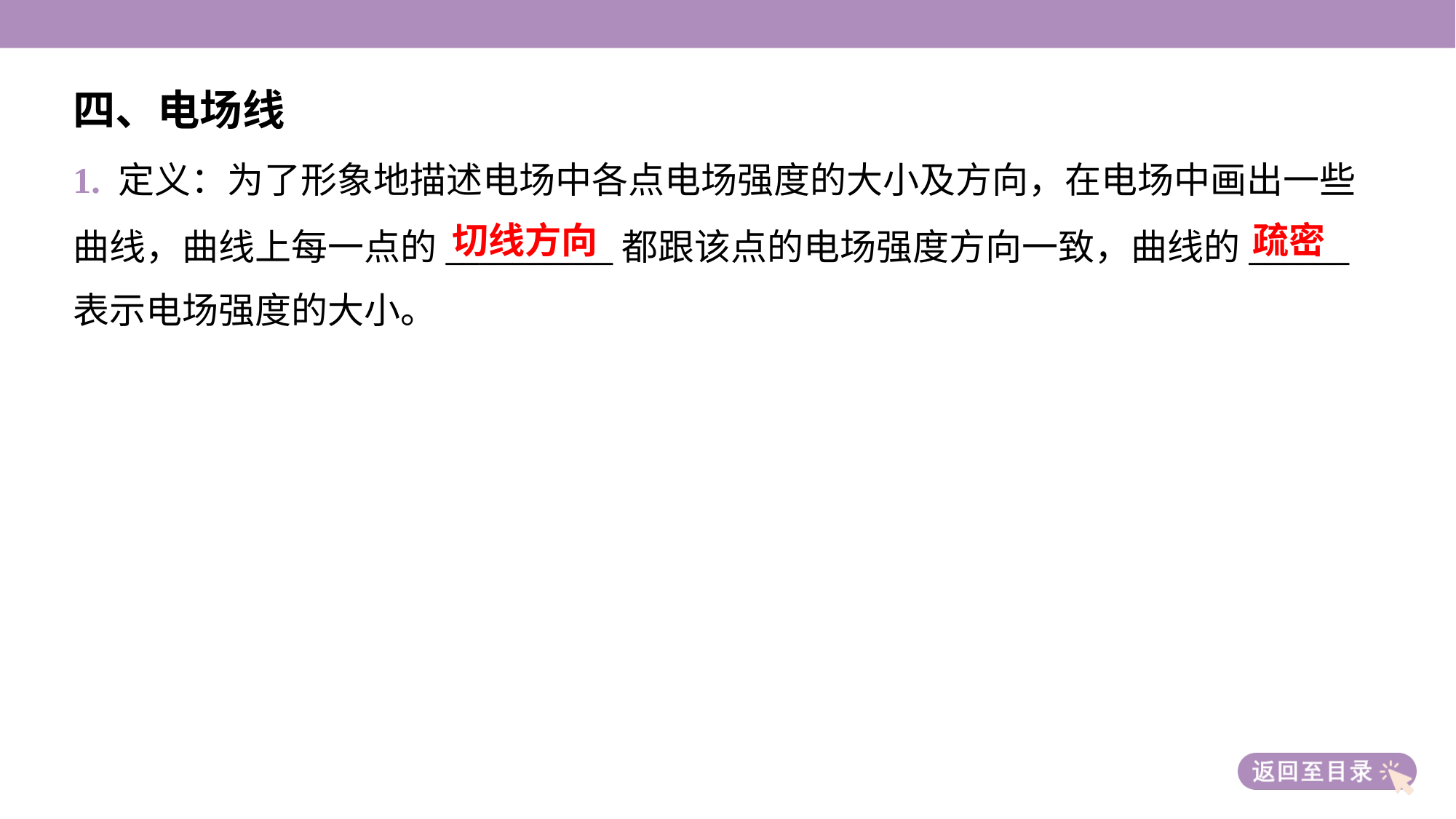

四、电场线
1. 定义：为了形象地描述电场中各点电场强度的大小及方向，在电场中画出一些
曲线，曲线上每一点的__________都跟该点的电场强度方向一致，曲线的______
表示电场强度的大小。
切线方向
疏密